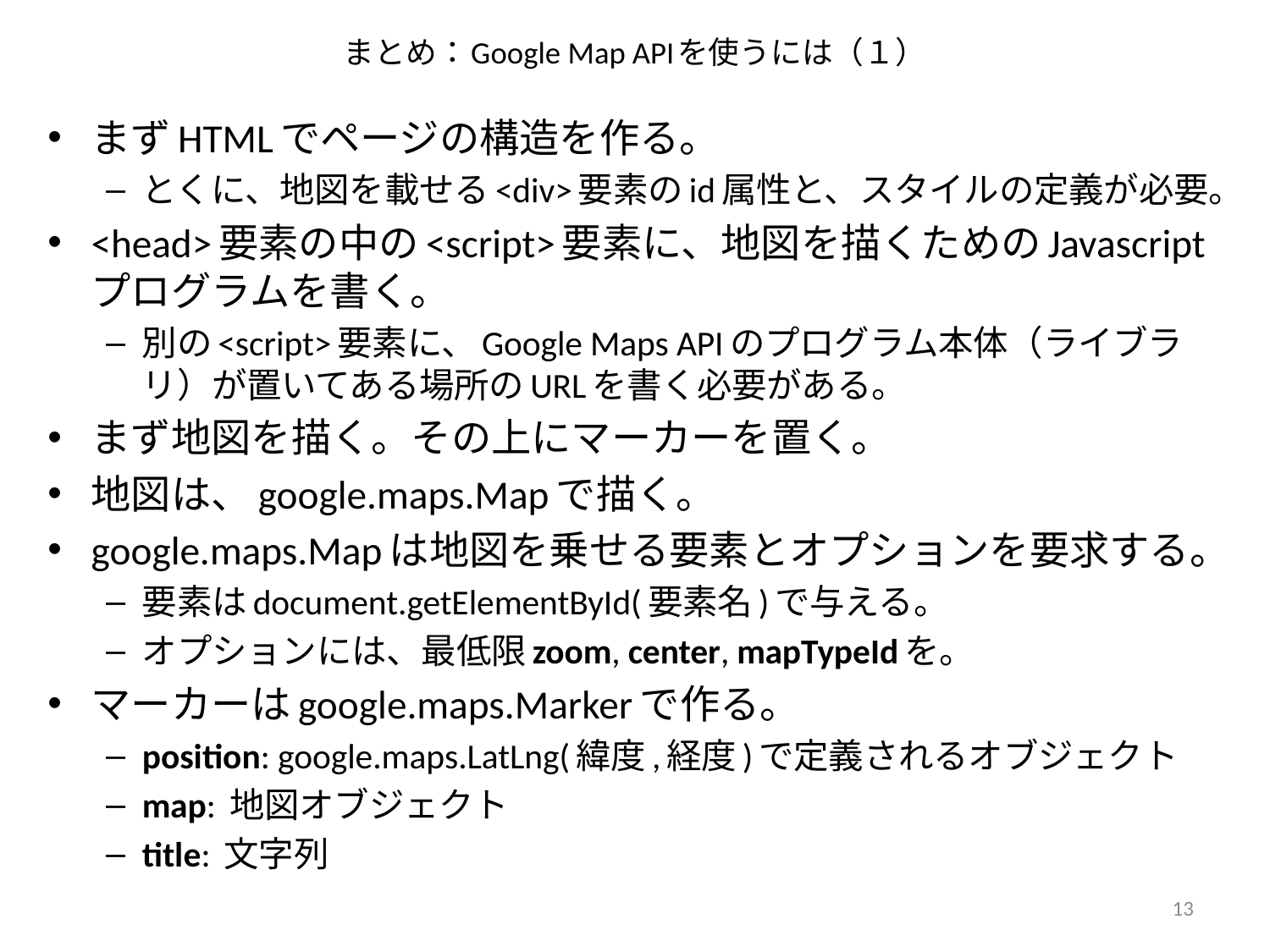

# まとめ：Google Map APIを使うには（１）
まずHTMLでページの構造を作る。
とくに、地図を載せる<div>要素のid属性と、スタイルの定義が必要。
<head>要素の中の<script>要素に、地図を描くためのJavascriptプログラムを書く。
別の<script>要素に、Google Maps APIのプログラム本体（ライブラリ）が置いてある場所のURLを書く必要がある。
まず地図を描く。その上にマーカーを置く。
地図は、google.maps.Mapで描く。
google.maps.Mapは地図を乗せる要素とオプションを要求する。
要素はdocument.getElementById(要素名)で与える。
オプションには、最低限zoom, center, mapTypeIdを。
マーカーはgoogle.maps.Markerで作る。
position: google.maps.LatLng(緯度,経度)で定義されるオブジェクト
map: 地図オブジェクト
title: 文字列
13